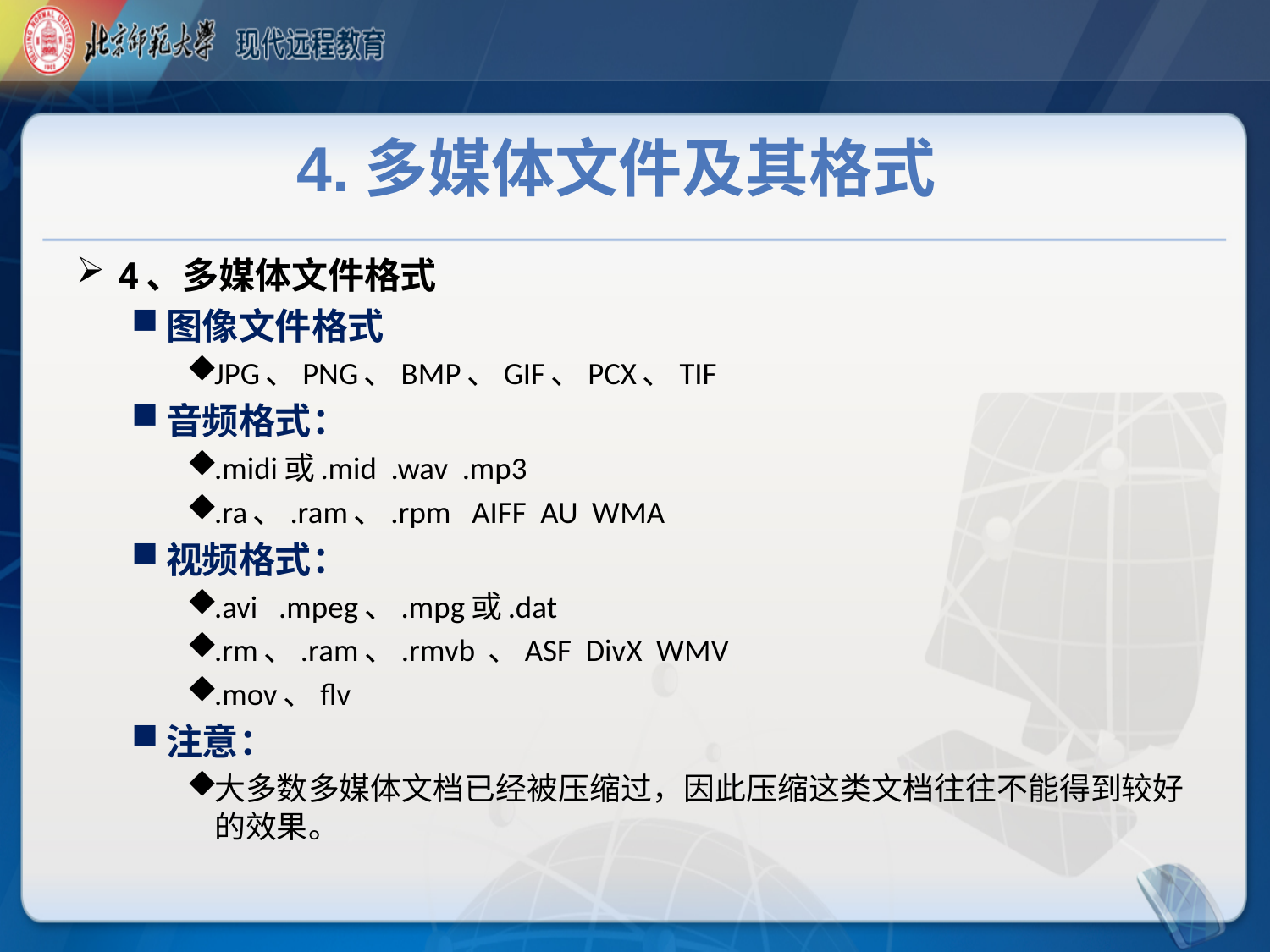

# 4.多媒体文件及其格式
4、多媒体文件格式
图像文件格式
JPG、PNG、BMP、GIF、PCX、TIF
音频格式：
.midi或.mid  .wav  .mp3
.ra、.ram、.rpm   AIFF  AU  WMA
视频格式：
.avi   .mpeg、.mpg或.dat
.rm、.ram、.rmvb 、ASF  DivX  WMV
.mov、flv
注意：
大多数多媒体文档已经被压缩过，因此压缩这类文档往往不能得到较好的效果。